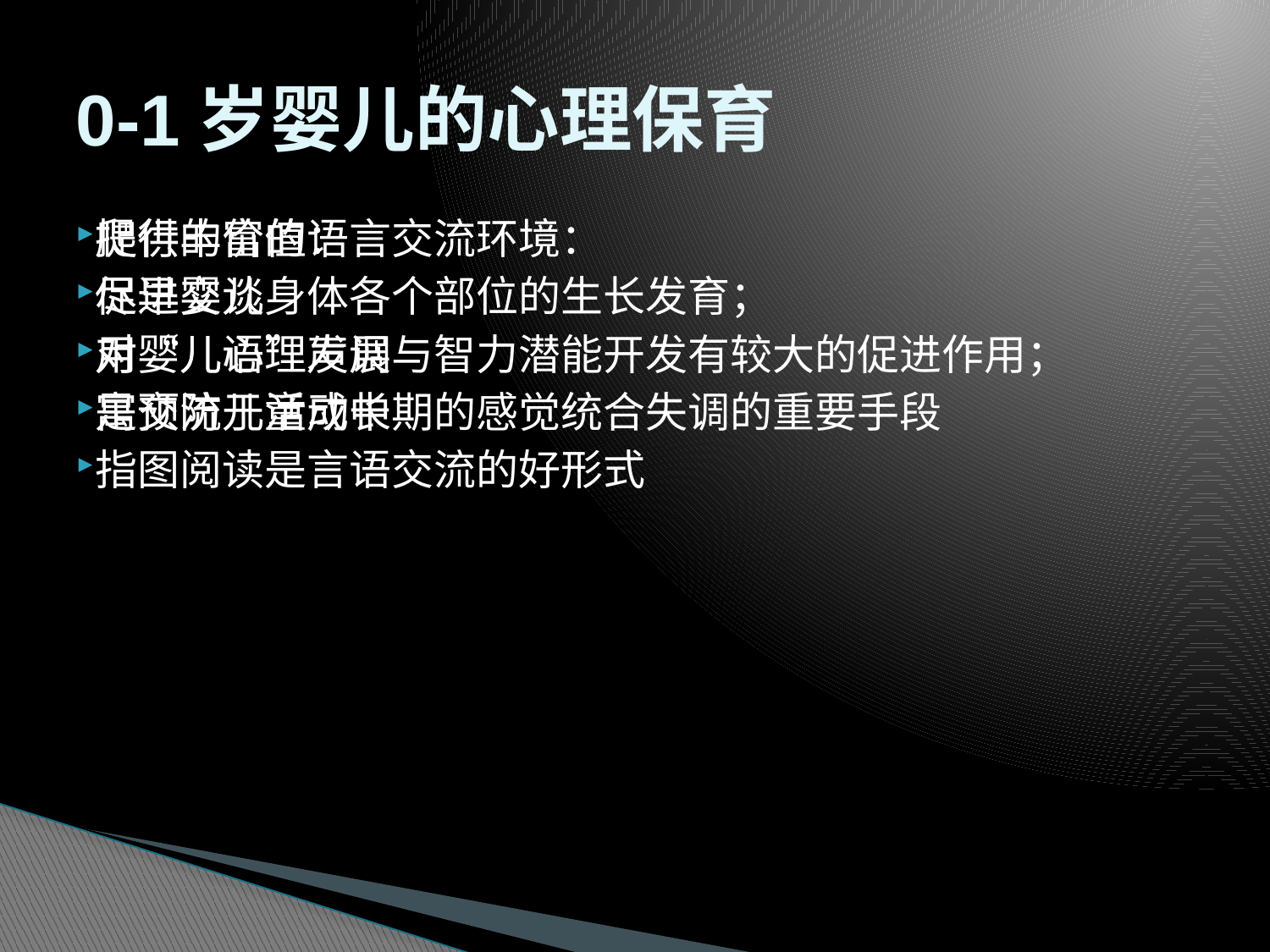

# 0-1岁婴儿的心理保育
爬行的价值：
促进婴儿身体各个部位的生长发育；
对婴儿心理发展与智力潜能开发有较大的促进作用；
是预防儿童成长期的感觉统合失调的重要手段
提供丰富的语言交流环境：
尽早交谈
用“儿语”声调
寓交流于活动中
指图阅读是言语交流的好形式